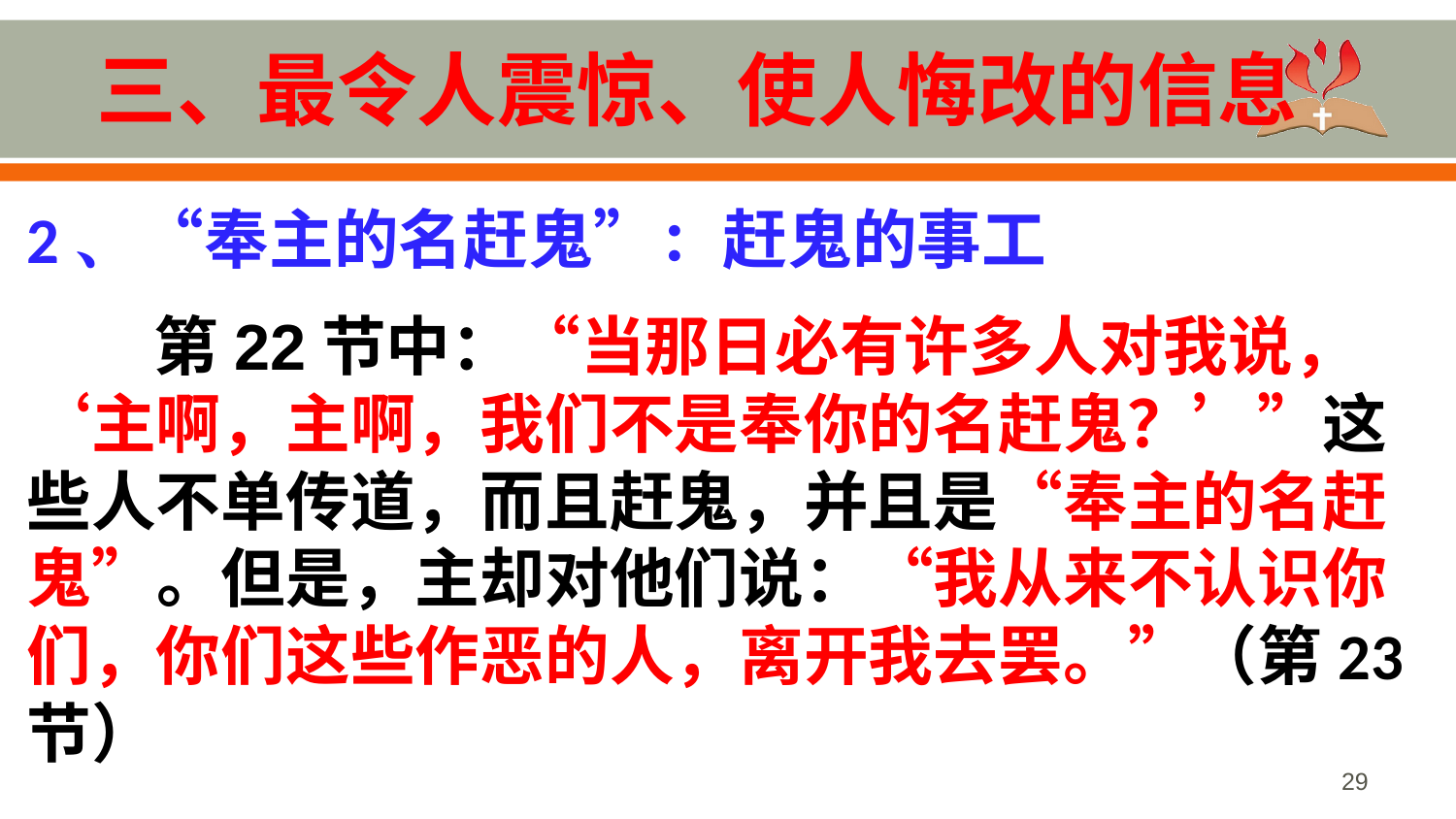

# 三、最令人震惊、使人悔改的信息
2、“奉主的名赶鬼”：赶鬼的事工
第22节中：“当那日必有许多人对我说，‘主啊，主啊，我们不是奉你的名赶鬼？’”这些人不单传道，而且赶鬼，并且是“奉主的名赶鬼”。但是，主却对他们说：“我从来不认识你们，你们这些作恶的人，离开我去罢。”（第23节）
29